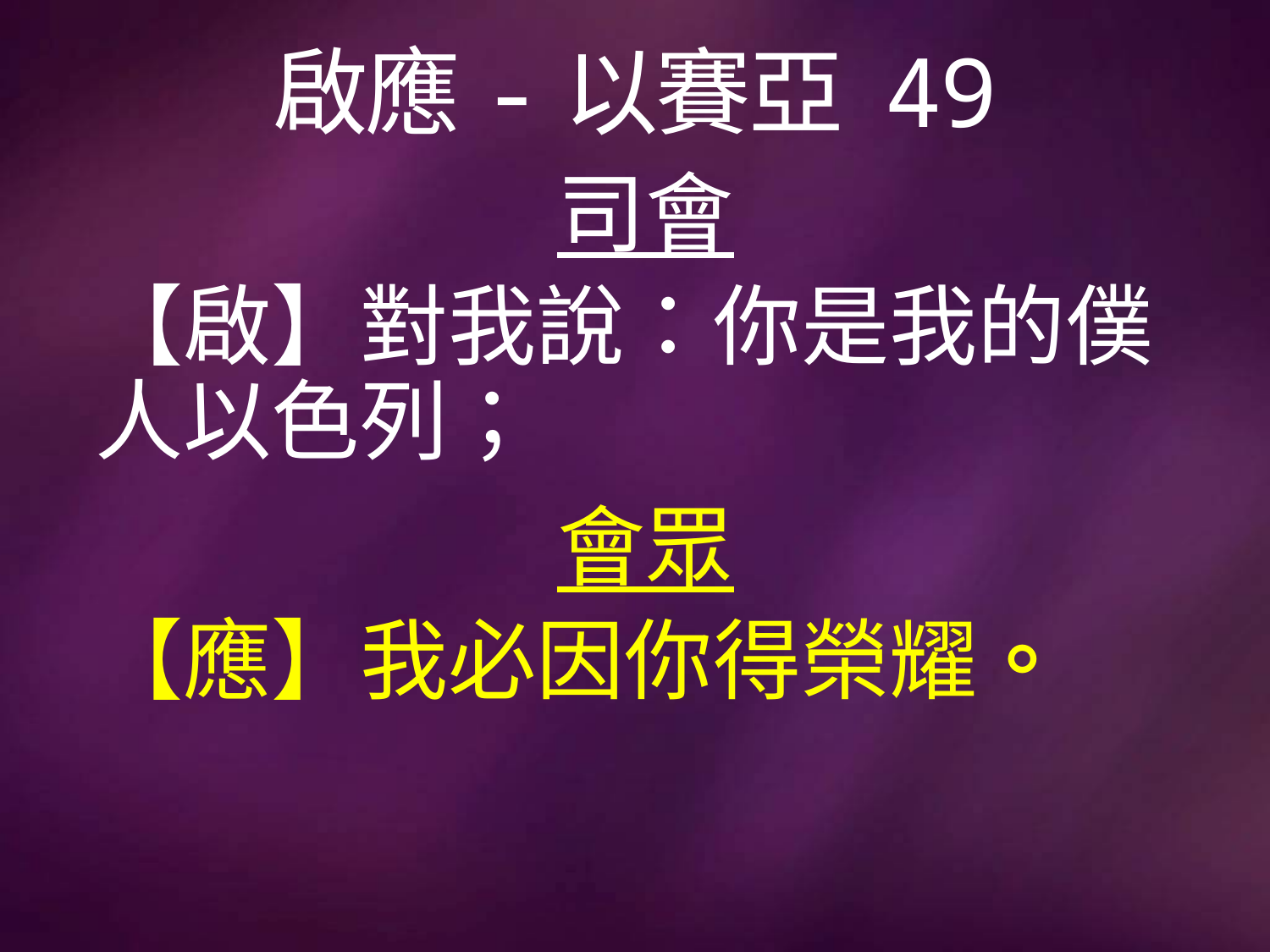

# 啟應-以賽亞 49
司會
【啟】對我說：你是我的僕人以色列；

會眾
【應】我必因你得榮耀。